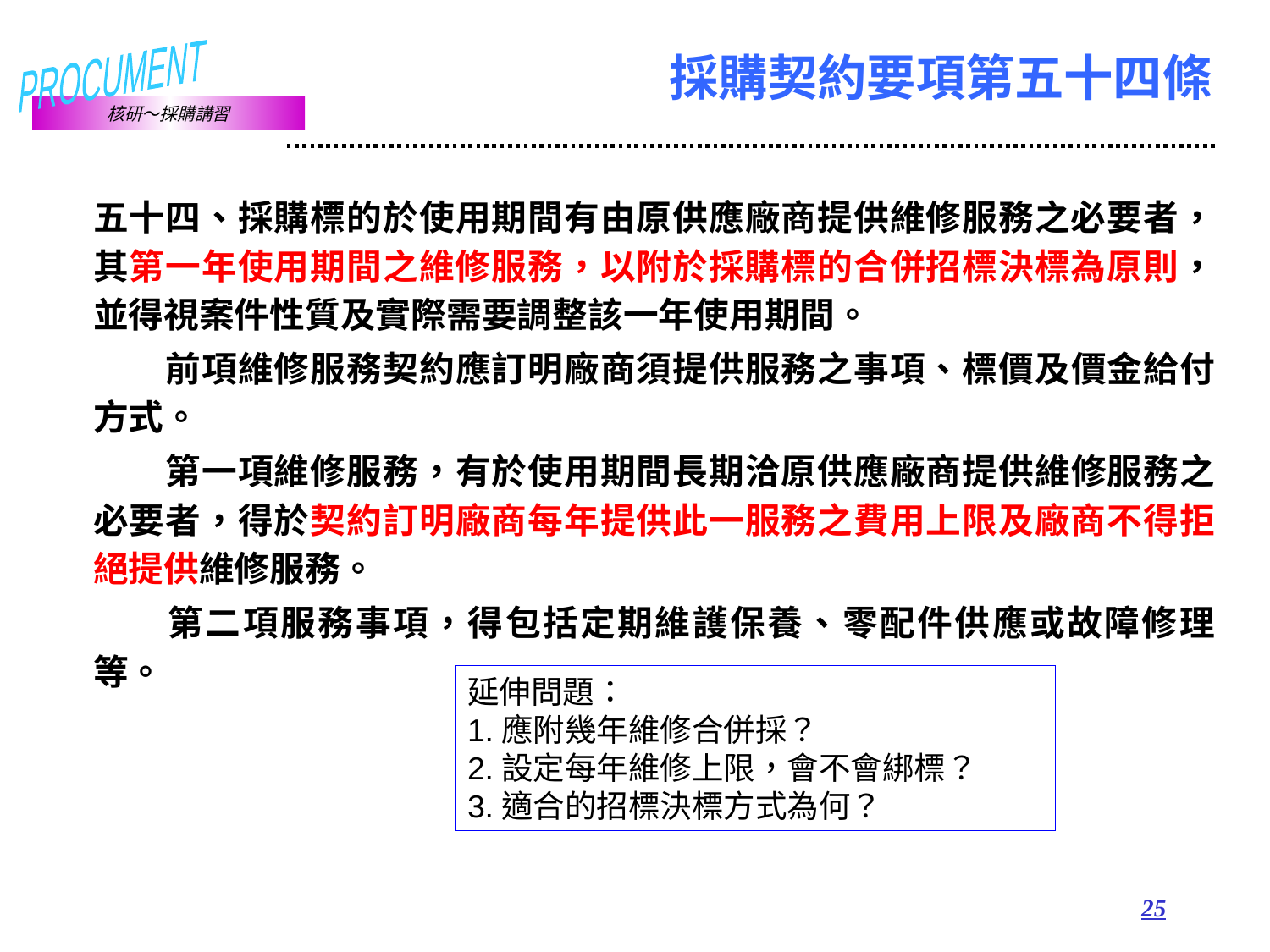

# 採購契約要項第五十四條
五十四、採購標的於使用期間有由原供應廠商提供維修服務之必要者，其第一年使用期間之維修服務，以附於採購標的合併招標決標為原則，並得視案件性質及實際需要調整該一年使用期間。
　　前項維修服務契約應訂明廠商須提供服務之事項、標價及價金給付方式。
　　第一項維修服務，有於使用期間長期洽原供應廠商提供維修服務之必要者，得於契約訂明廠商每年提供此一服務之費用上限及廠商不得拒絕提供維修服務。
　　第二項服務事項，得包括定期維護保養、零配件供應或故障修理等。
延伸問題：
1.應附幾年維修合併採？
2.設定每年維修上限，會不會綁標？
3.適合的招標決標方式為何？
25